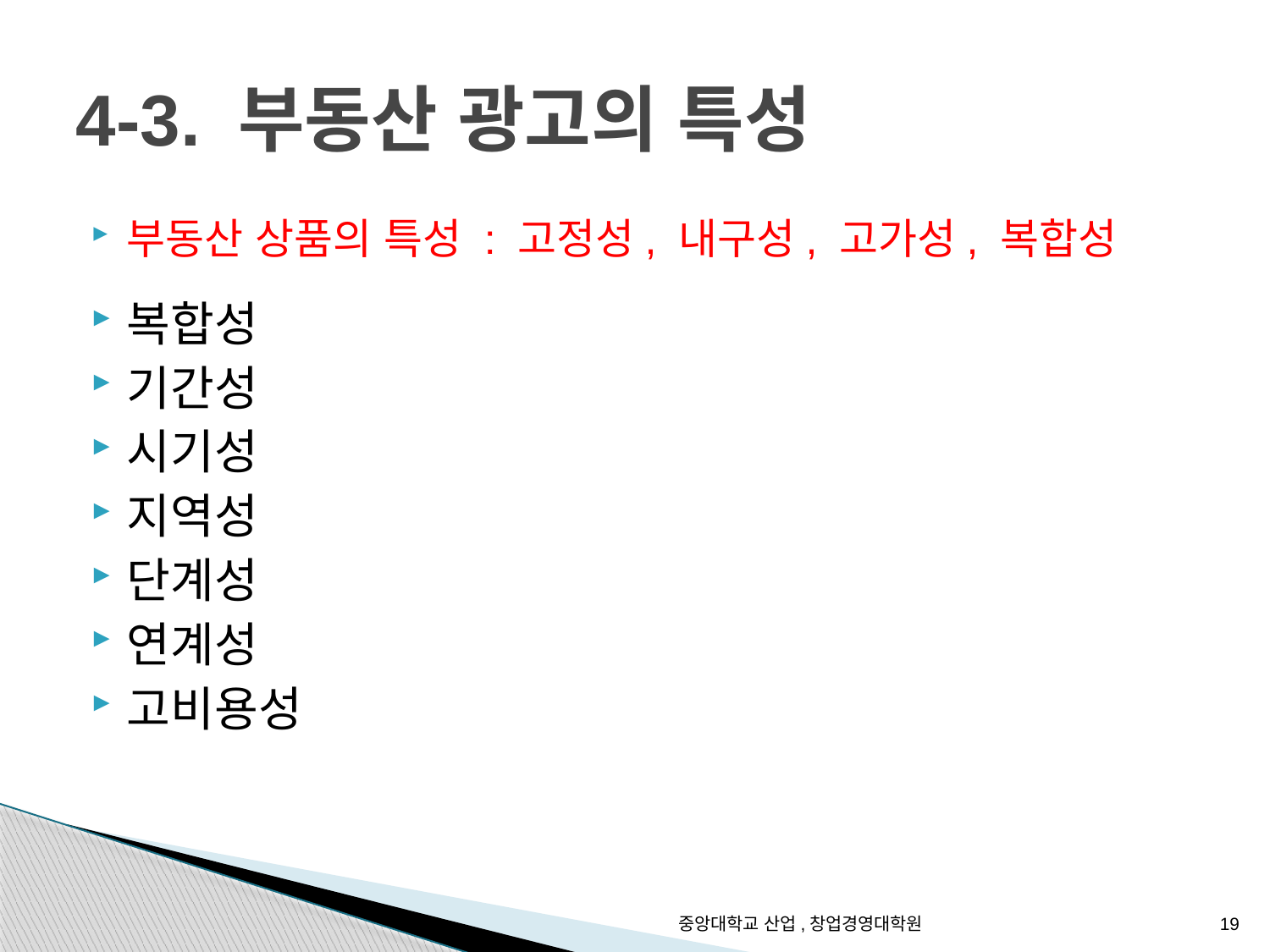

# 4-3. 부동산 광고의 특성
부동산 상품의 특성 : 고정성, 내구성, 고가성, 복합성

복합성
기간성
시기성
지역성
단계성
연계성
고비용성
중앙대학교 산업,창업경영대학원
19